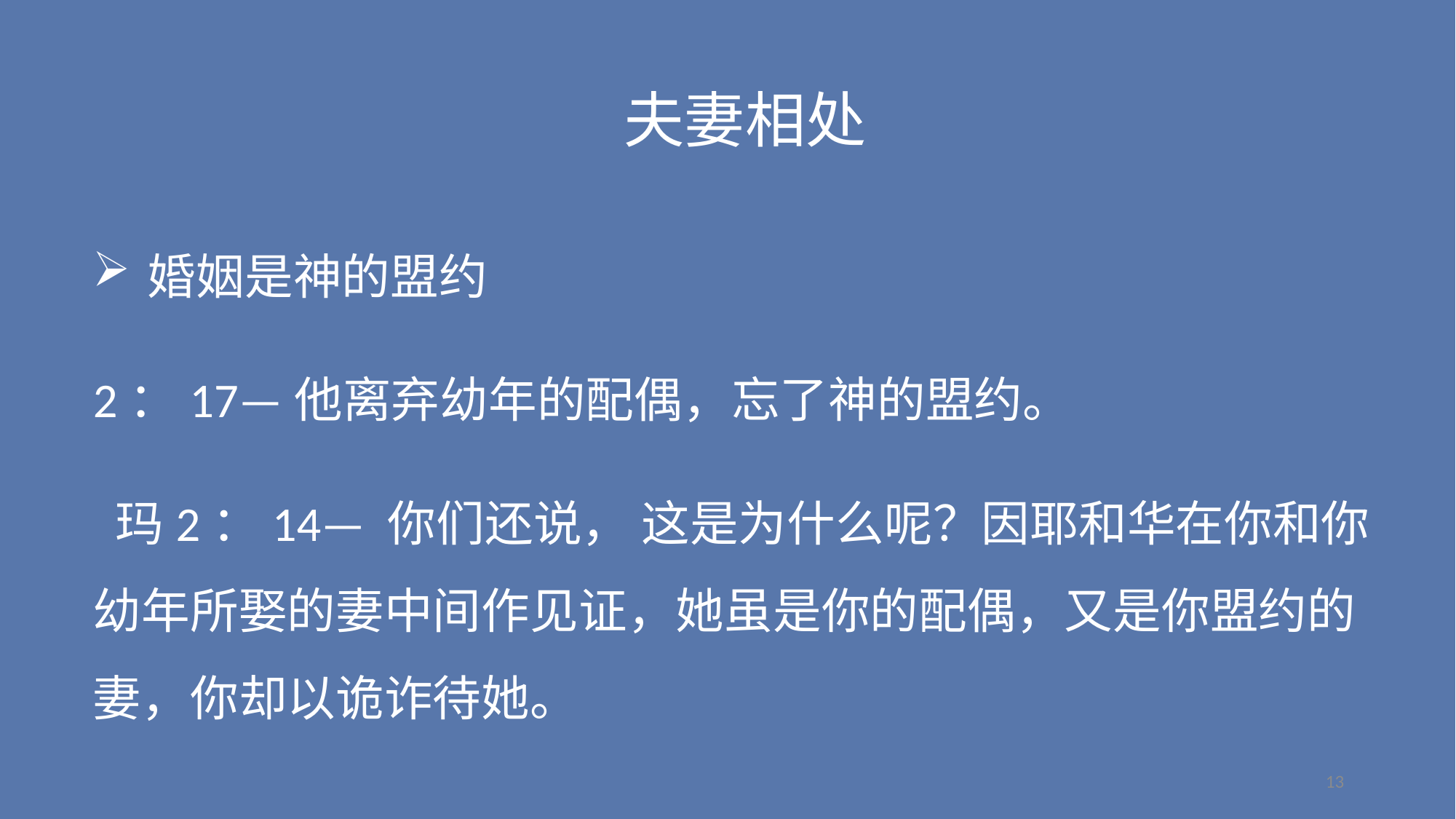

夫妻相处

婚姻是神的盟约
2：17—他离弃幼年的配偶，忘了神的盟约。
 玛2：14— 你们还说， 这是为什么呢？因耶和华在你和你幼年所娶的妻中间作见证，她虽是你的配偶，又是你盟约的妻，你却以诡诈待她。
13